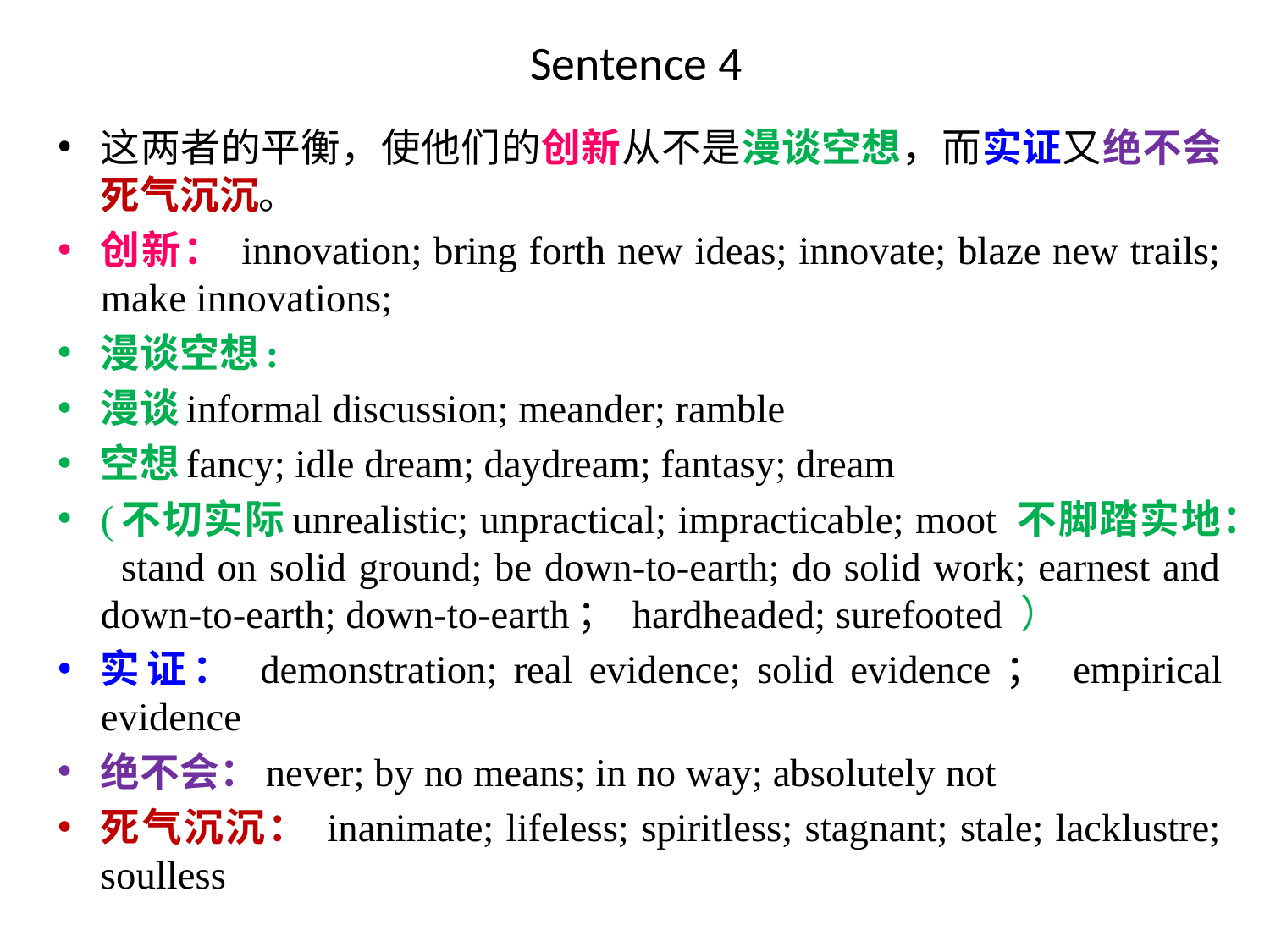

# Sentence 4
这两者的平衡，使他们的创新从不是漫谈空想，而实证又绝不会死气沉沉。
创新： innovation; bring forth new ideas; innovate; blaze new trails; make innovations;
漫谈空想:
漫谈informal discussion; meander; ramble
空想fancy; idle dream; daydream; fantasy; dream
(不切实际unrealistic; unpractical; impracticable; moot 不脚踏实地： stand on solid ground; be down-to-earth; do solid work; earnest and down-to-earth; down-to-earth； hardheaded; surefooted ）
实证： demonstration; real evidence; solid evidence； empirical evidence
绝不会：never; by no means; in no way; absolutely not
死气沉沉： inanimate; lifeless; spiritless; stagnant; stale; lacklustre; soulless